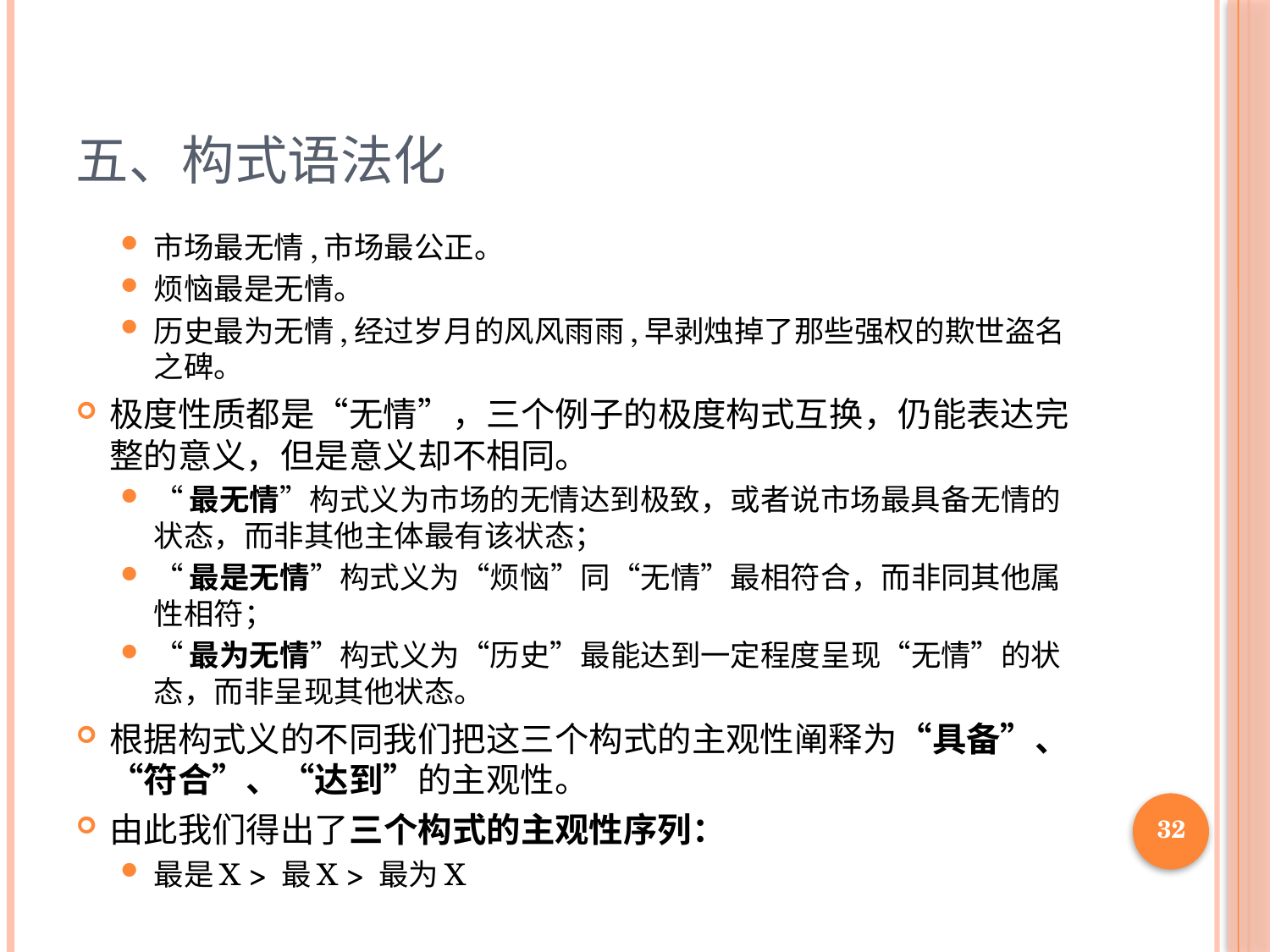

# 五、构式语法化
市场最无情,市场最公正。
烦恼最是无情。
历史最为无情,经过岁月的风风雨雨,早剥烛掉了那些强权的欺世盗名之碑。
极度性质都是“无情”，三个例子的极度构式互换，仍能表达完整的意义，但是意义却不相同。
“最无情”构式义为市场的无情达到极致，或者说市场最具备无情的状态，而非其他主体最有该状态；
“最是无情”构式义为“烦恼”同“无情”最相符合，而非同其他属性相符；
“最为无情”构式义为“历史”最能达到一定程度呈现“无情”的状态，而非呈现其他状态。
根据构式义的不同我们把这三个构式的主观性阐释为“具备”、“符合”、“达到”的主观性。
由此我们得出了三个构式的主观性序列：
最是X > 最X > 最为X

32